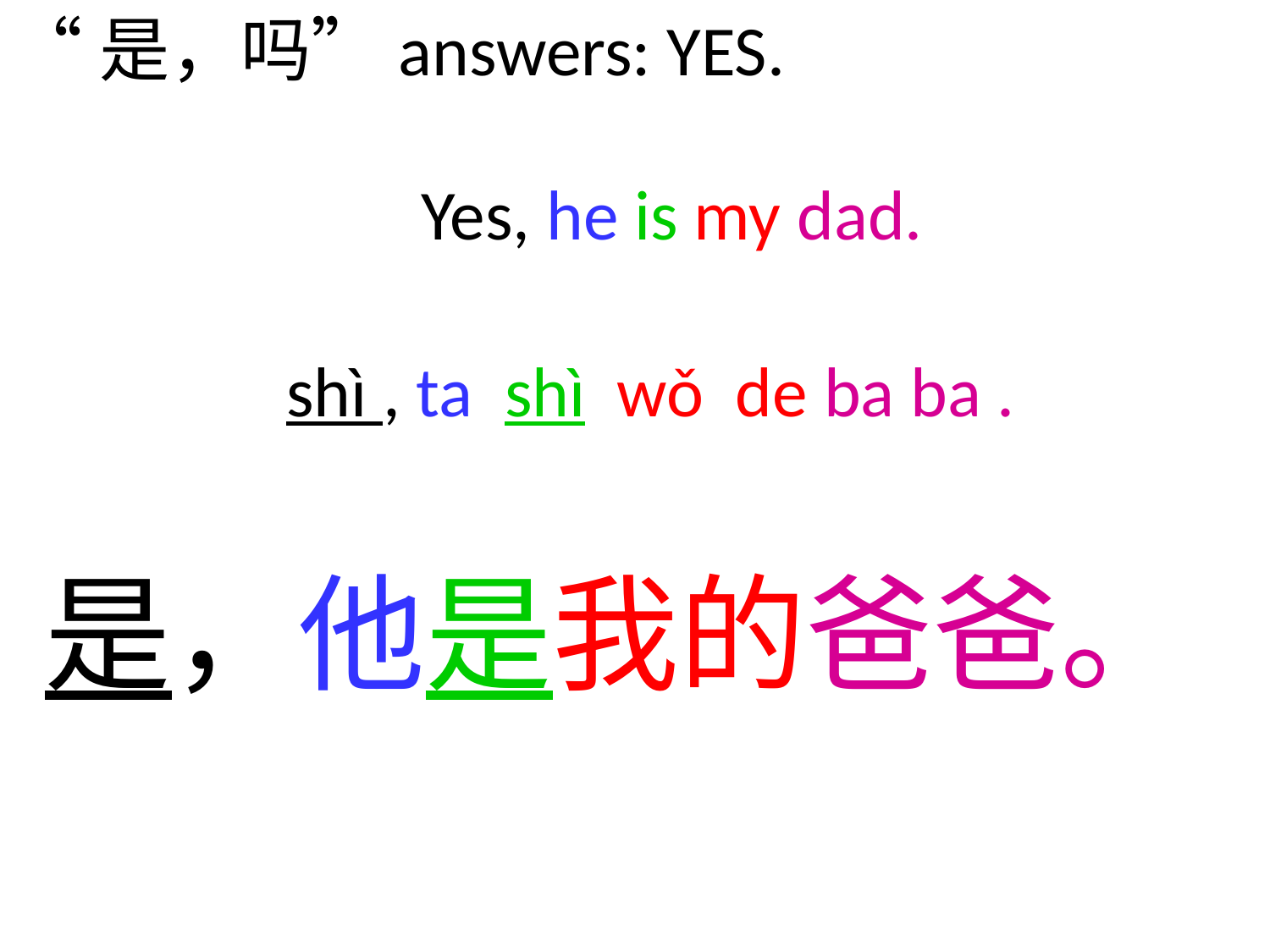

“是，吗”answers: YES.
Yes, he is my dad.
shì , ta  shì  wǒ  de ba ba .
是，他是我的爸爸。